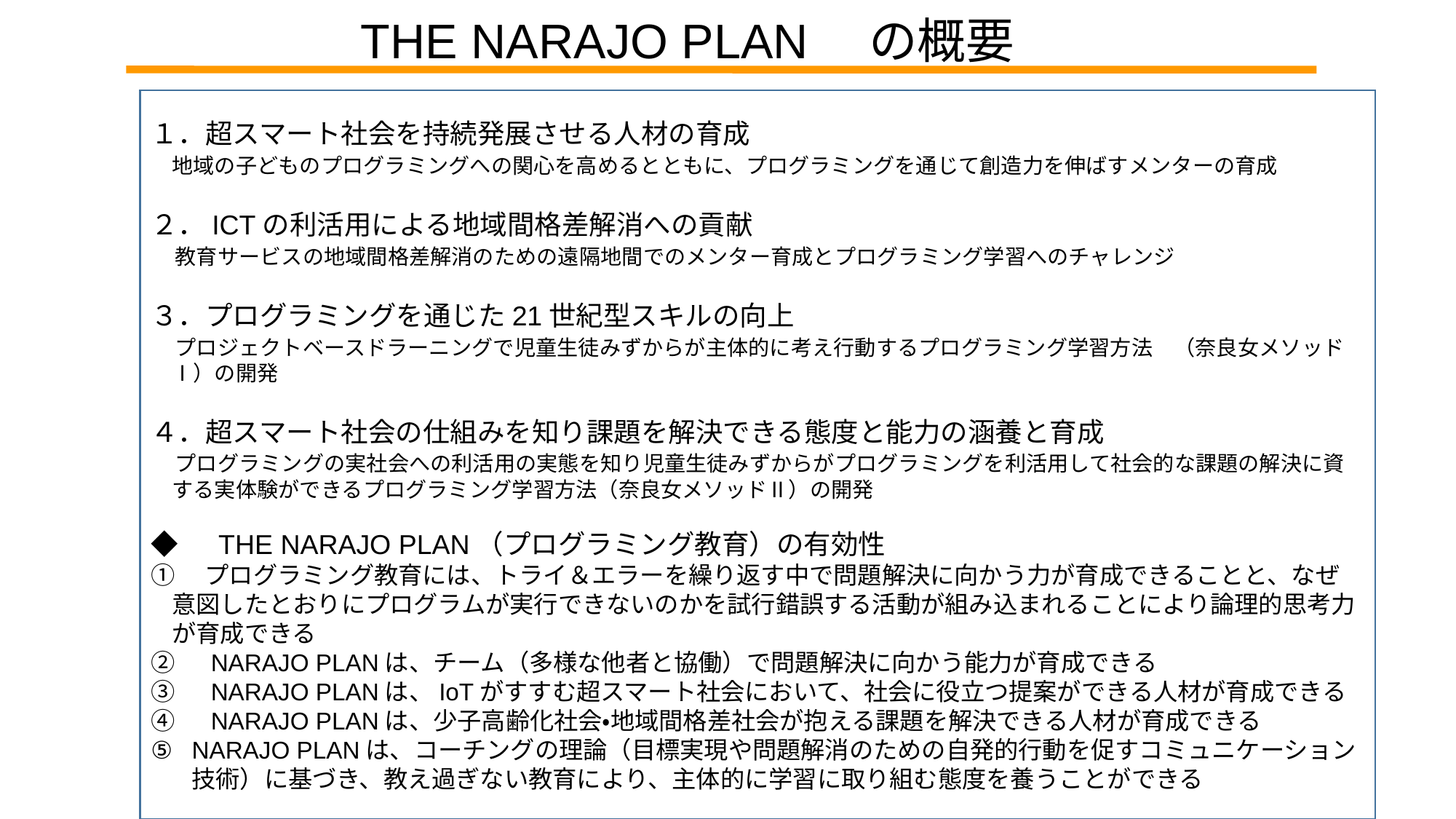

THE NARAJO PLAN　の概要
1
１．超スマート社会を持続発展させる人材の育成
	地域の子どものプログラミングへの関心を高めるとともに、プログラミングを通じて創造力を伸ばすメンターの育成

２．ICTの利活用による地域間格差解消への貢献
　教育サービスの地域間格差解消のための遠隔地間でのメンター育成とプログラミング学習へのチャレンジ

３．プログラミングを通じた21世紀型スキルの向上
　プロジェクトベースドラーニングで児童生徒みずからが主体的に考え行動するプログラミング学習方法　（奈良女メソッドⅠ）の開発

４．超スマート社会の仕組みを知り課題を解決できる態度と能力の涵養と育成
　プログラミングの実社会への利活用の実態を知り児童生徒みずからがプログラミングを利活用して社会的な課題の解決に資する実体験ができるプログラミング学習方法（奈良女メソッドⅡ）の開発

◆　THE NARAJO PLAN（プログラミング教育）の有効性
①　プログラミング教育には、トライ＆エラーを繰り返す中で問題解決に向かう力が育成できることと、なぜ意図したとおりにプログラムが実行できないのかを試行錯誤する活動が組み込まれることにより論理的思考力が育成できる
②　NARAJO PLANは、チーム（多様な他者と協働）で問題解決に向かう能力が育成できる
③　NARAJO PLANは、IoTがすすむ超スマート社会において、社会に役立つ提案ができる人材が育成できる
④　NARAJO PLANは、少子高齢化社会・地域間格差社会が抱える課題を解決できる人材が育成できる
NARAJO PLANは、コーチングの理論（目標実現や問題解消のための自発的行動を促すコミュニケーション技術）に基づき、教え過ぎない教育により、主体的に学習に取り組む態度を養うことができる